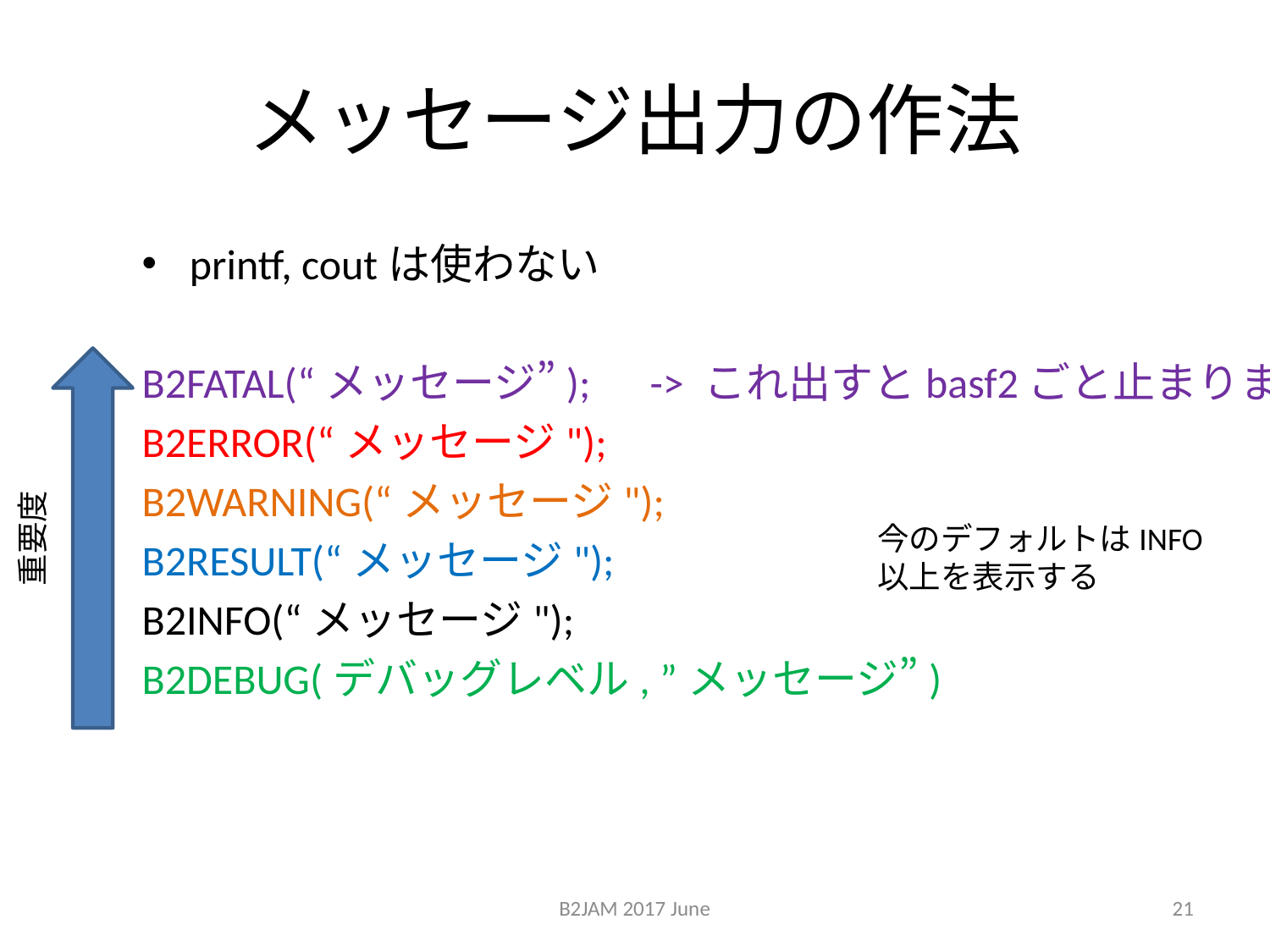

# メッセージ出力の作法
printf, coutは使わない

B2FATAL(“メッセージ”);	-> これ出すとbasf2ごと止まります
B2ERROR(“メッセージ");
B2WARNING(“メッセージ");
B2RESULT(“メッセージ");
B2INFO(“メッセージ");
B2DEBUG(デバッグレベル, ”メッセージ”)

今のデフォルトはINFO以上を表示する
重要度
B2JAM 2017 June
21